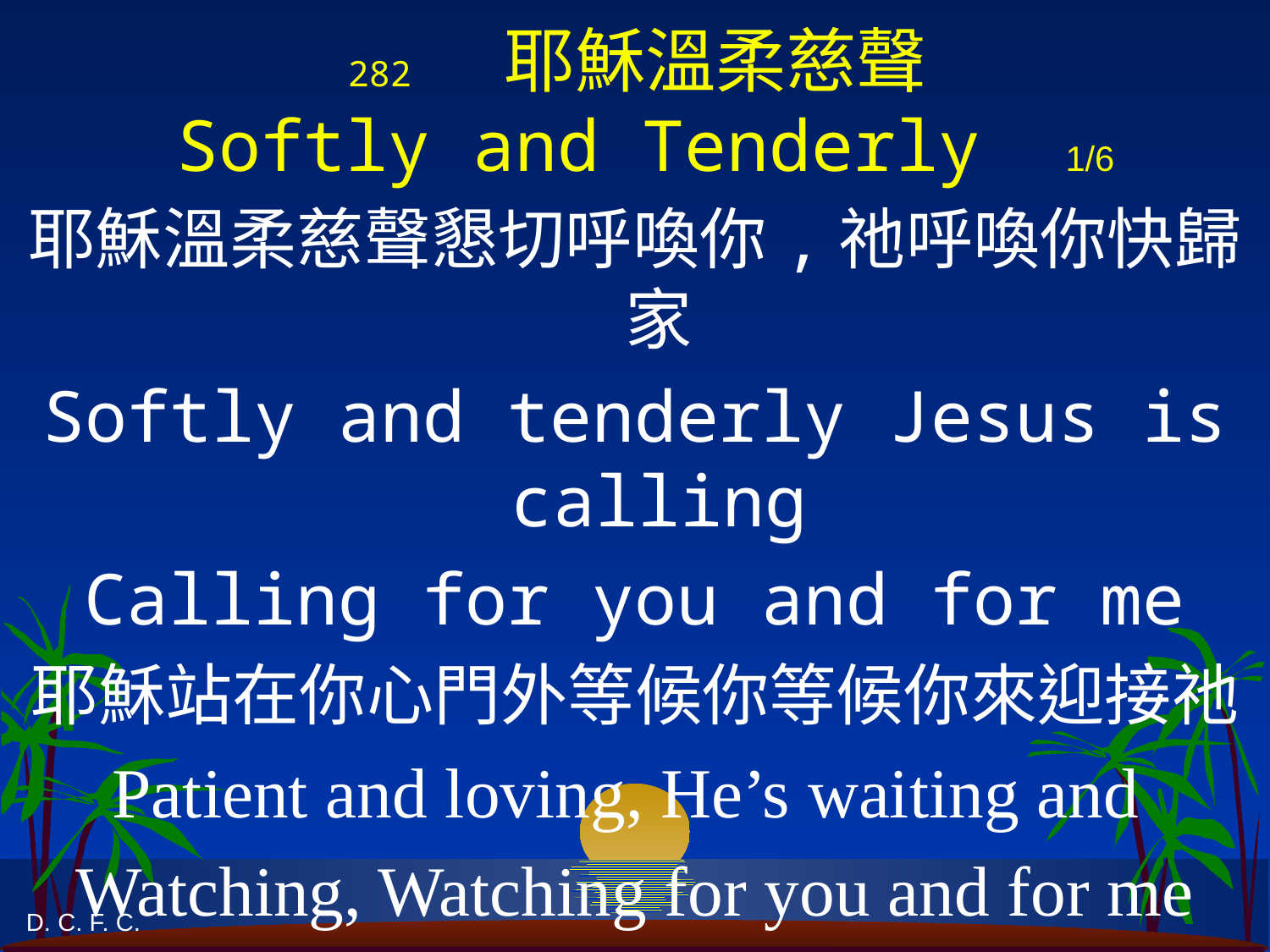

# 282    耶穌溫柔慈聲 Softly and Tenderly    1/6
耶穌溫柔慈聲懇切呼喚你,祂呼喚你快歸家
Softly and tenderly Jesus is calling
Calling for you and for me
耶穌站在你心門外等候你等候你來迎接祂
Patient and loving, He’s waiting and
Watching, Watching for you and for me